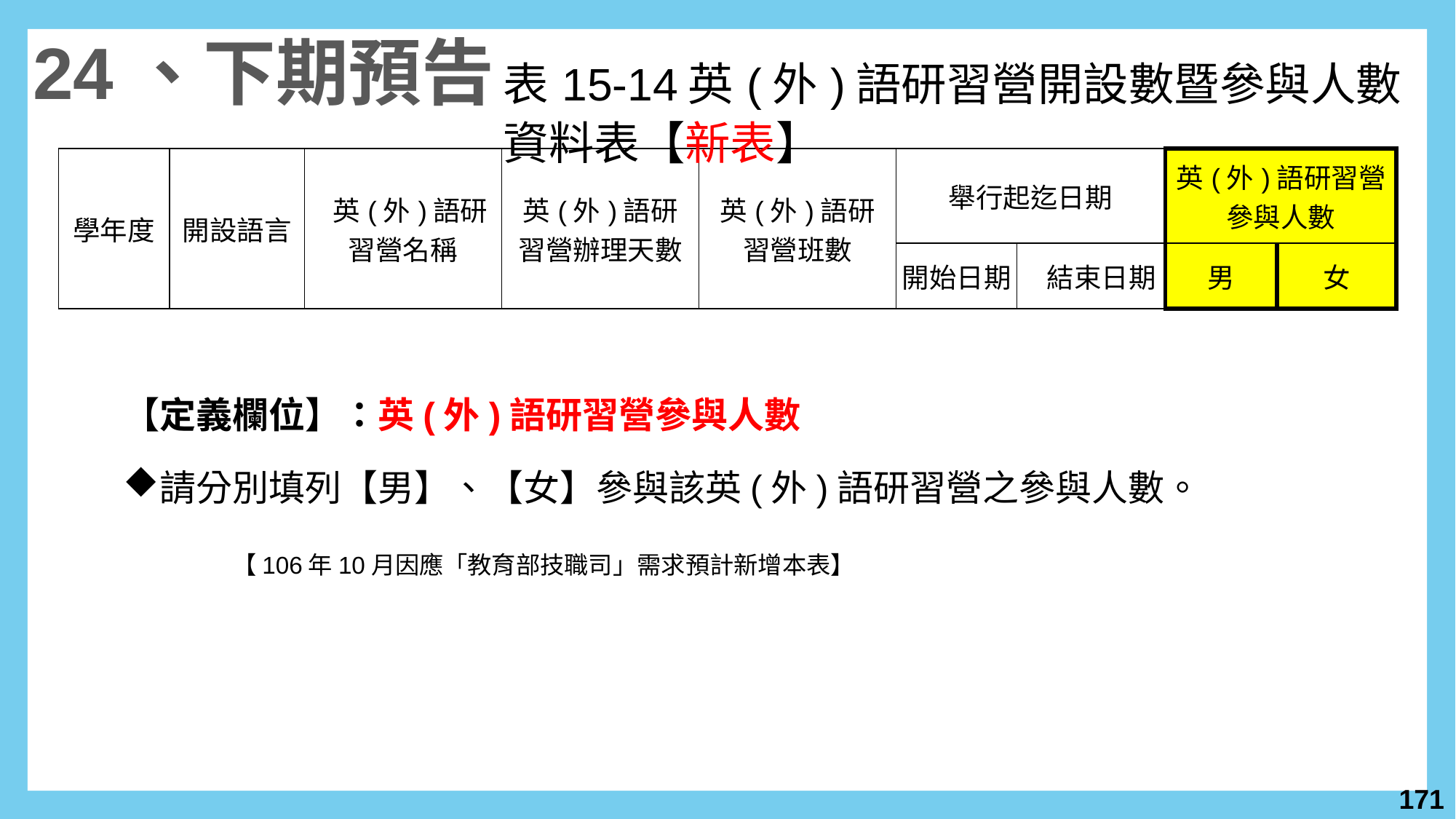

24、下期預告
表15-14英(外)語研習營開設數暨參與人數資料表【新表】
| 學年度 | 開設語言 | 英(外)語研習營名稱 | 英(外)語研習營辦理天數 | 英(外)語研習營班數 | 舉行起迄日期 |  | 英(外)語研習營 參與人數 |  |
| --- | --- | --- | --- | --- | --- | --- | --- | --- |
|  |  |  |  |  | 開始日期 | 結束日期 | 男 | 女 |
【定義欄位】：英(外)語研習營參與人數
請分別填列【男】、【女】參與該英(外)語研習營之參與人數。
	【106年10月因應「教育部技職司」需求預計新增本表】
171